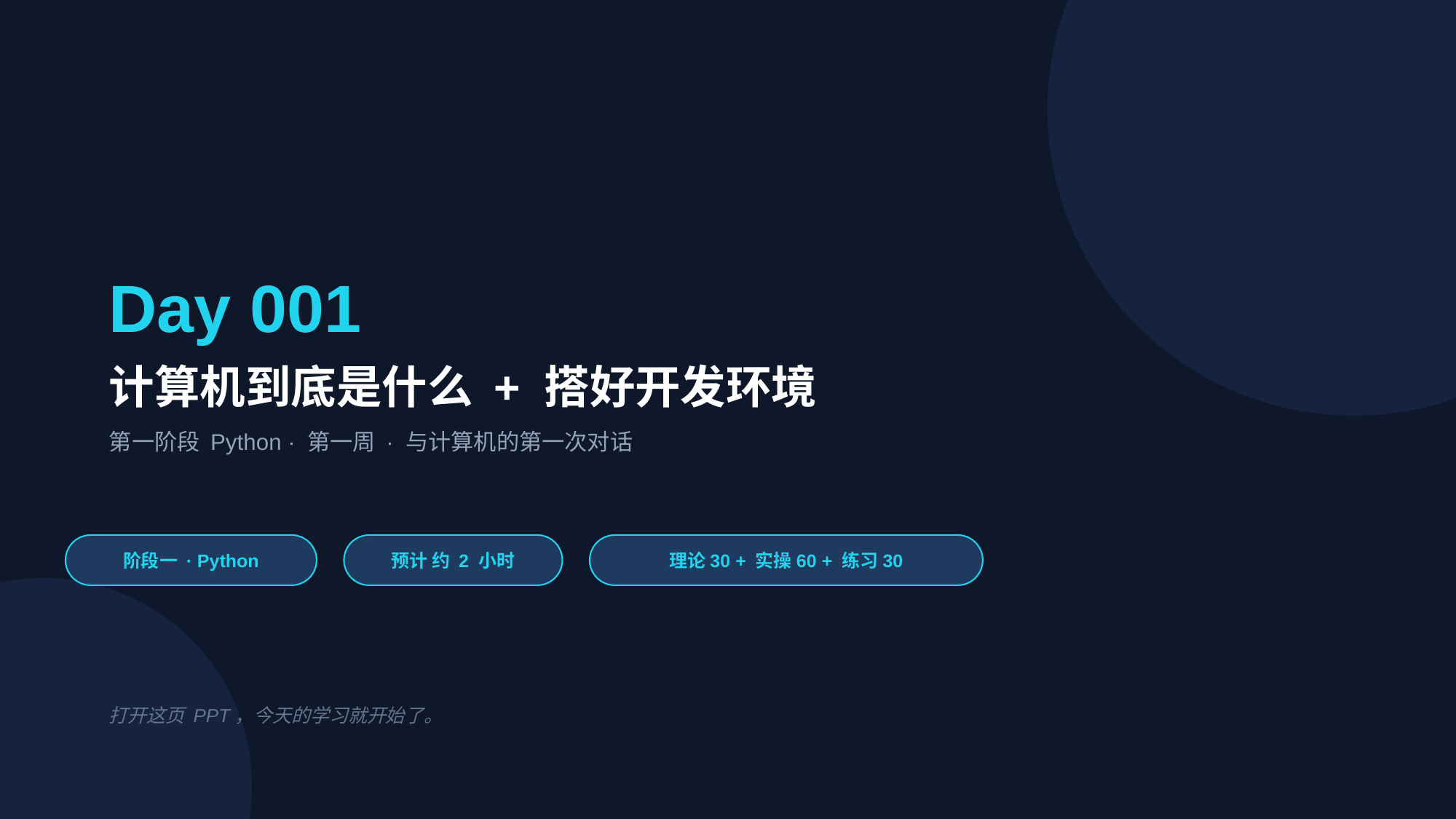

Day 001
计算机到底是什么 + 搭好开发环境
第一阶段 Python · 第一周 · 与计算机的第一次对话

阶段一 · Python

预计 约 2 小时

理论30 + 实操60 + 练习30

打开这页 PPT，今天的学习就开始了。